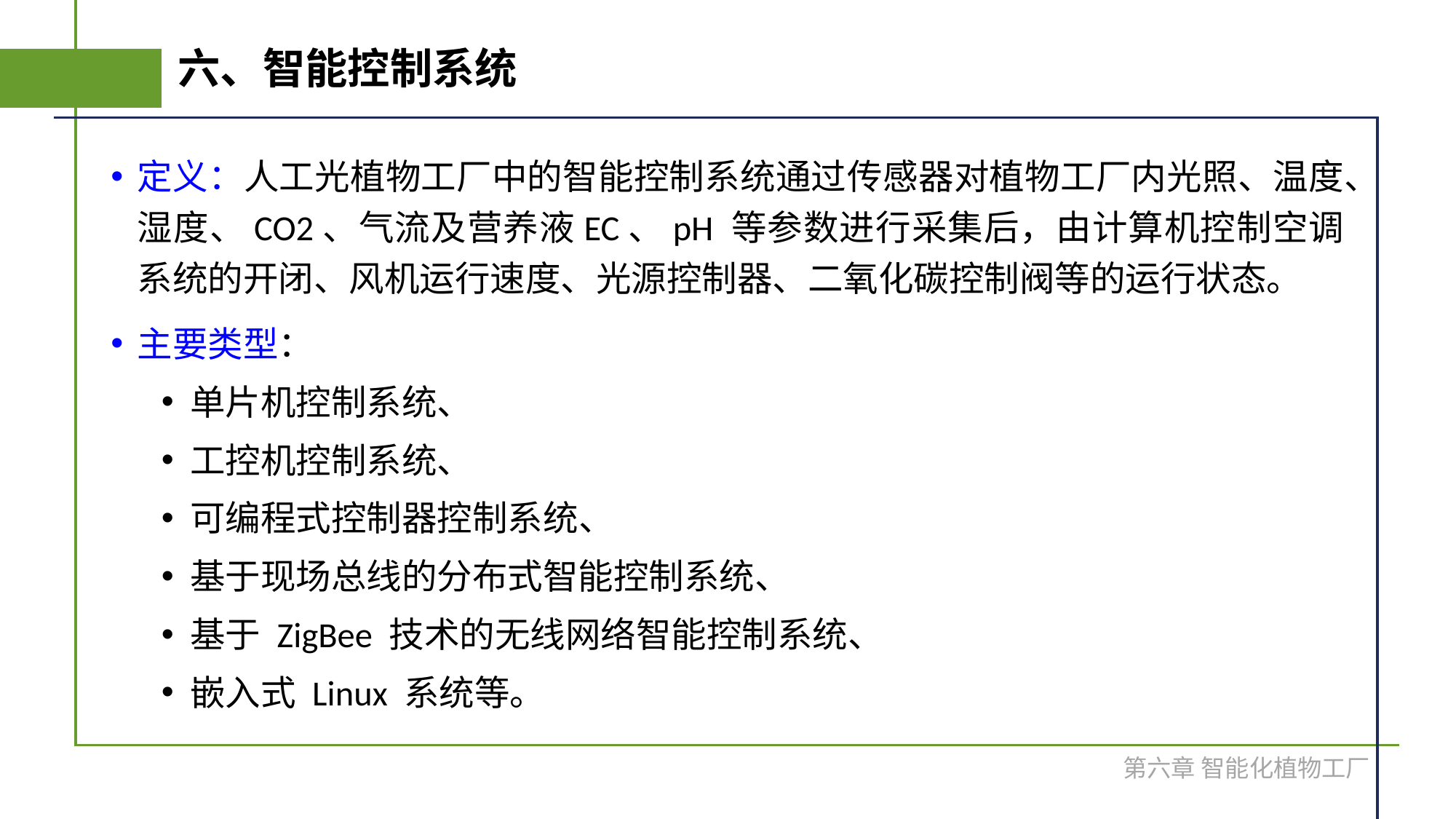

# 六、智能控制系统
定义：人工光植物工厂中的智能控制系统通过传感器对植物工厂内光照、温度、湿度、CO2、气流及营养液EC、pH 等参数进行采集后，由计算机控制空调系统的开闭、风机运行速度、光源控制器、二氧化碳控制阀等的运行状态。
主要类型：
单片机控制系统、
工控机控制系统、
可编程式控制器控制系统、
基于现场总线的分布式智能控制系统、
基于 ZigBee 技术的无线网络智能控制系统、
嵌入式 Linux 系统等。

第六章 智能化植物工厂